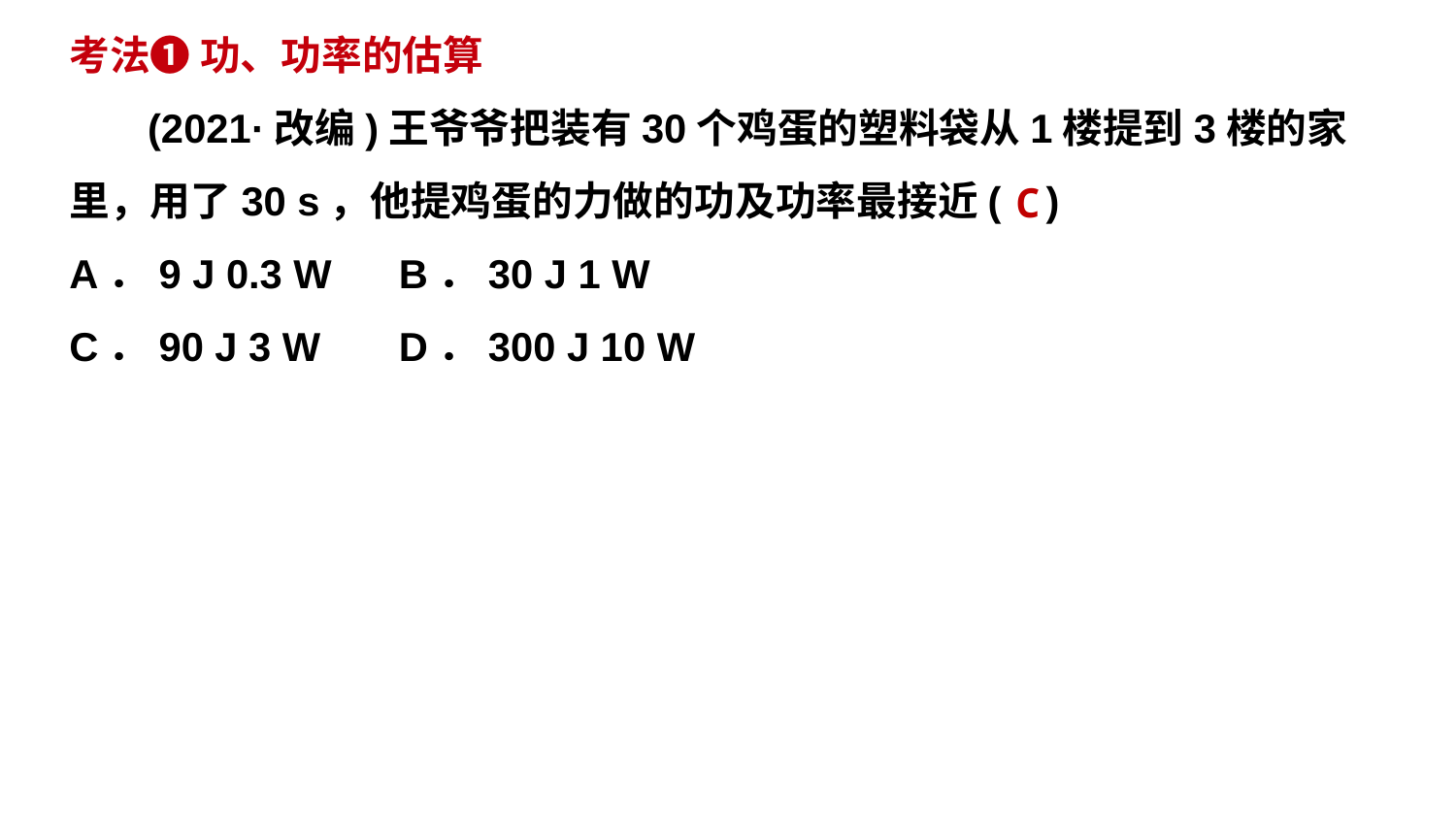

考法❶ 功、功率的估算
       (2021·改编)王爷爷把装有30个鸡蛋的塑料袋从1楼提到3楼的家里，用了30 s，他提鸡蛋的力做的功及功率最接近(    )
A．9 J 0.3 W      B．30 J 1 W
C．90 J 3 W       D．300 J 10 W

C